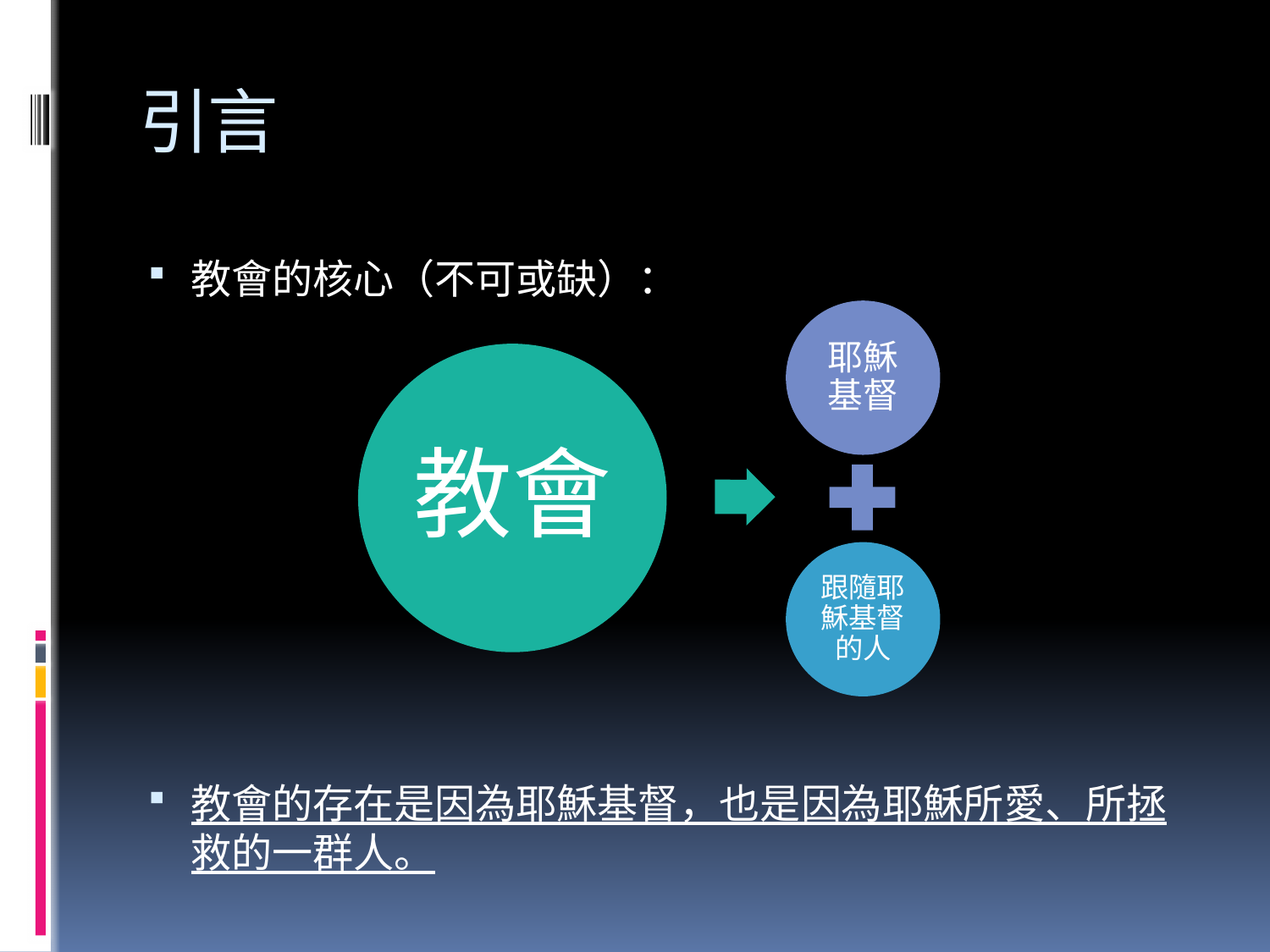

# 引言
教會的核心（不可或缺）：

教會的存在是因為耶穌基督，也是因為耶穌所愛、所拯救的一群人。

耶穌基督

跟隨耶穌基督的人

教會